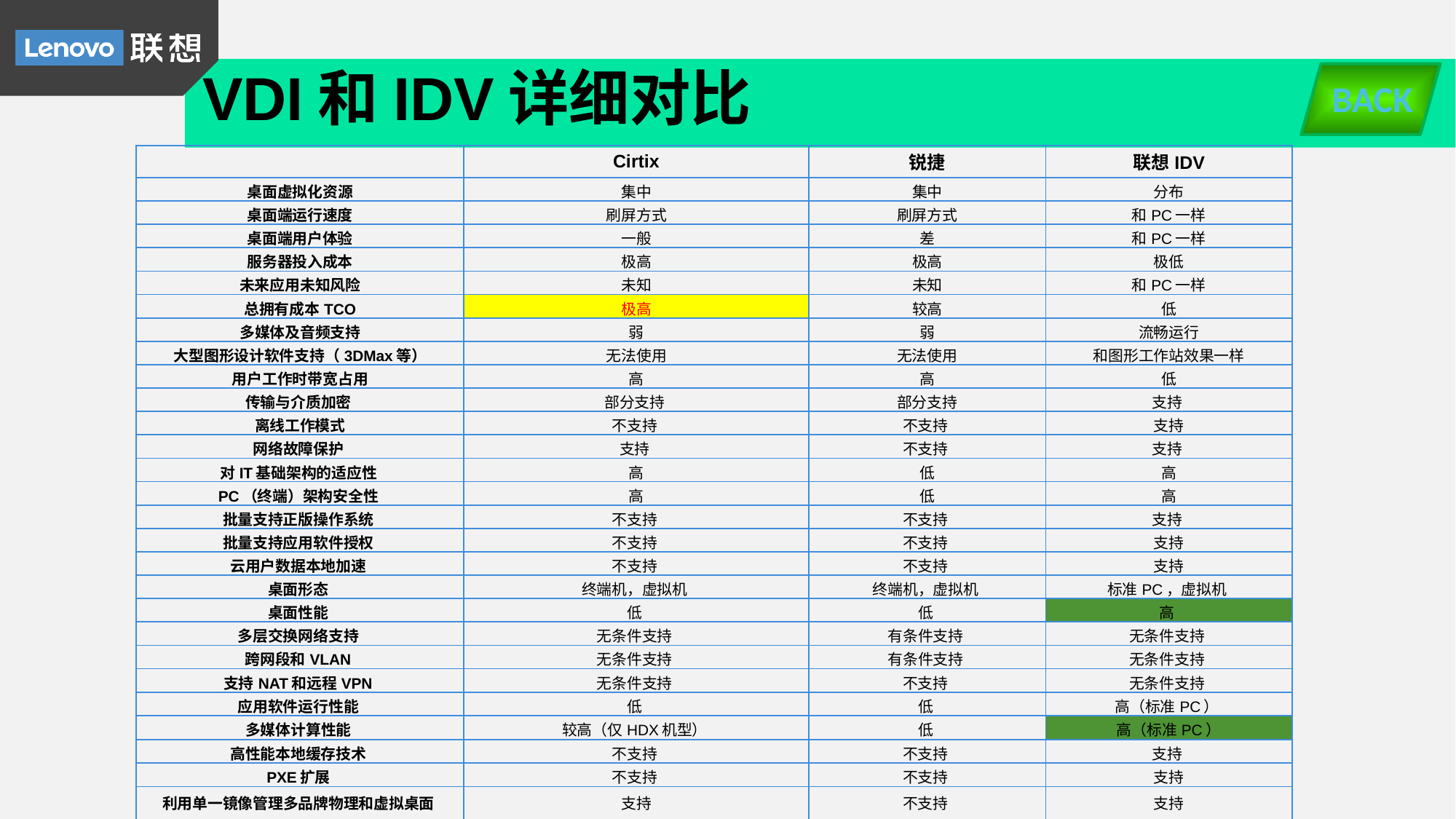

VDI和IDV详细对比

BACK
|  | Cirtix | 锐捷 | 联想IDV |
| --- | --- | --- | --- |
| 桌面虚拟化资源 | 集中 | 集中 | 分布 |
| 桌面端运行速度 | 刷屏方式 | 刷屏方式 | 和PC一样 |
| 桌面端用户体验 | 一般 | 差 | 和PC一样 |
| 服务器投入成本 | 极高 | 极高 | 极低 |
| 未来应用未知风险 | 未知 | 未知 | 和PC一样 |
| 总拥有成本TCO | 极高 | 较高 | 低 |
| 多媒体及音频支持 | 弱 | 弱 | 流畅运行 |
| 大型图形设计软件支持（3DMax等） | 无法使用 | 无法使用 | 和图形工作站效果一样 |
| 用户工作时带宽占用 | 高 | 高 | 低 |
| 传输与介质加密 | 部分支持 | 部分支持 | 支持 |
| 离线工作模式 | 不支持 | 不支持 | 支持 |
| 网络故障保护 | 支持 | 不支持 | 支持 |
| 对IT基础架构的适应性 | 高 | 低 | 高 |
| PC（终端）架构安全性 | 高 | 低 | 高 |
| 批量支持正版操作系统 | 不支持 | 不支持 | 支持 |
| 批量支持应用软件授权 | 不支持 | 不支持 | 支持 |
| 云用户数据本地加速 | 不支持 | 不支持 | 支持 |
| 桌面形态 | 终端机，虚拟机 | 终端机，虚拟机 | 标准PC，虚拟机 |
| 桌面性能 | 低 | 低 | 高 |
| 多层交换网络支持 | 无条件支持 | 有条件支持 | 无条件支持 |
| 跨网段和VLAN | 无条件支持 | 有条件支持 | 无条件支持 |
| 支持NAT和远程VPN | 无条件支持 | 不支持 | 无条件支持 |
| 应用软件运行性能 | 低 | 低 | 高（标准PC） |
| 多媒体计算性能 | 较高（仅HDX机型） | 低 | 高（标准PC） |
| 高性能本地缓存技术 | 不支持 | 不支持 | 支持 |
| PXE扩展 | 不支持 | 不支持 | 支持 |
| 利用单一镜像管理多品牌物理和虚拟桌面 | 支持 | 不支持 | 支持 |